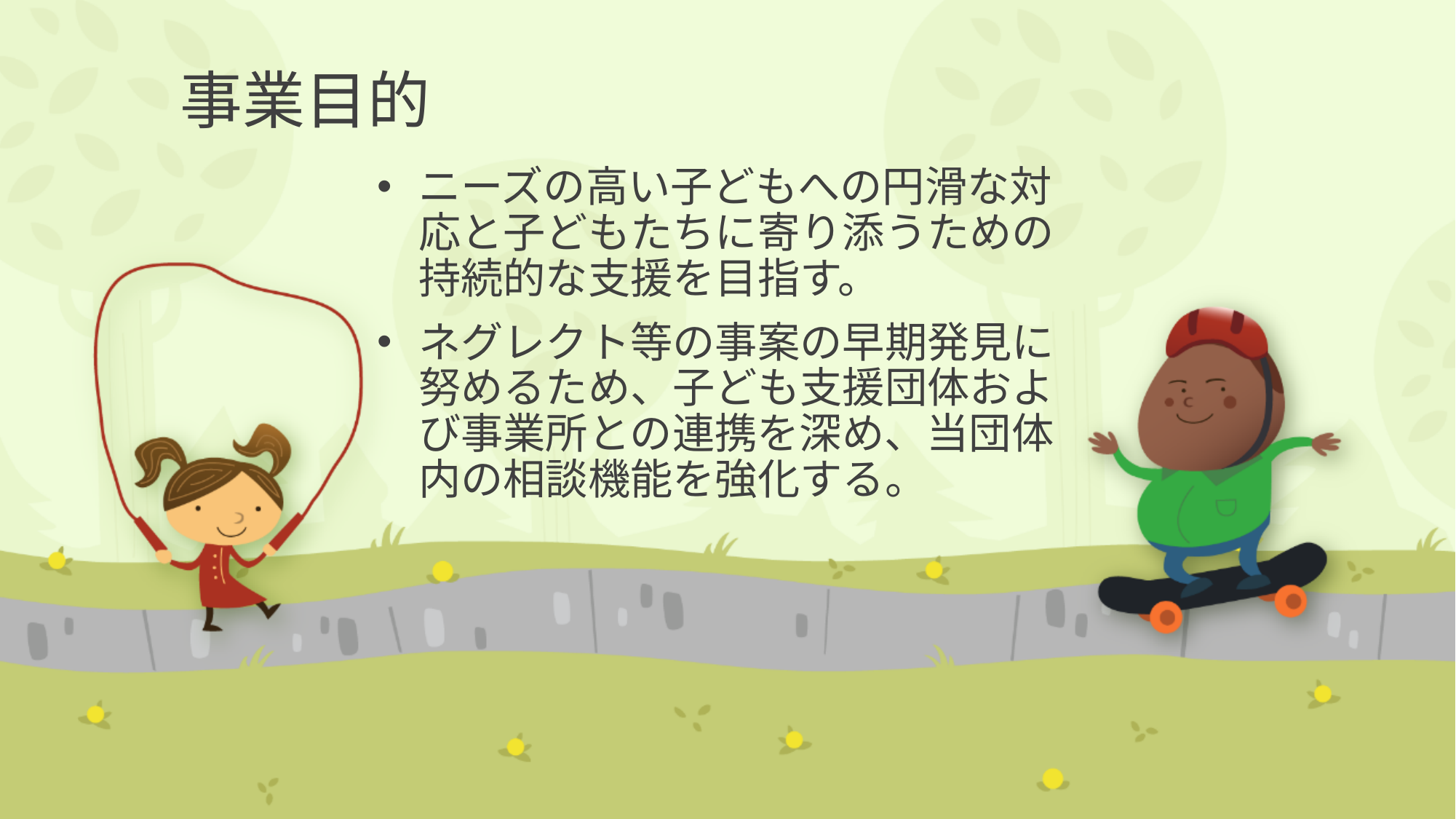

# 事業目的
ニーズの高い子どもへの円滑な対応と子どもたちに寄り添うための持続的な支援を目指す。
ネグレクト等の事案の早期発見に努めるため、子ども支援団体および事業所との連携を深め、当団体内の相談機能を強化する。